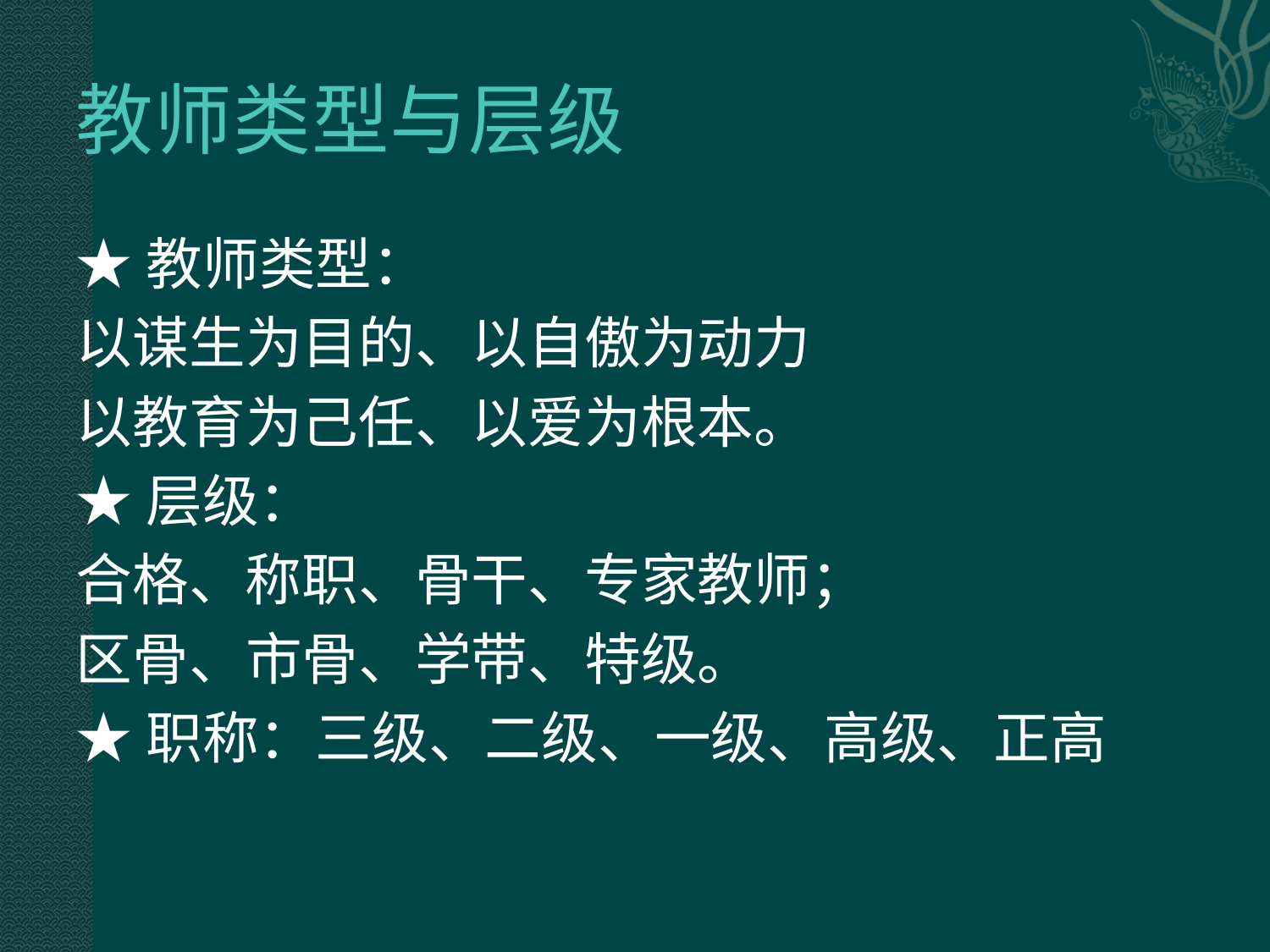

# 教师类型与层级
★教师类型：
以谋生为目的、以自傲为动力
以教育为己任、以爱为根本。
★层级：
合格、称职、骨干、专家教师；
区骨、市骨、学带、特级。
★职称：三级、二级、一级、高级、正高